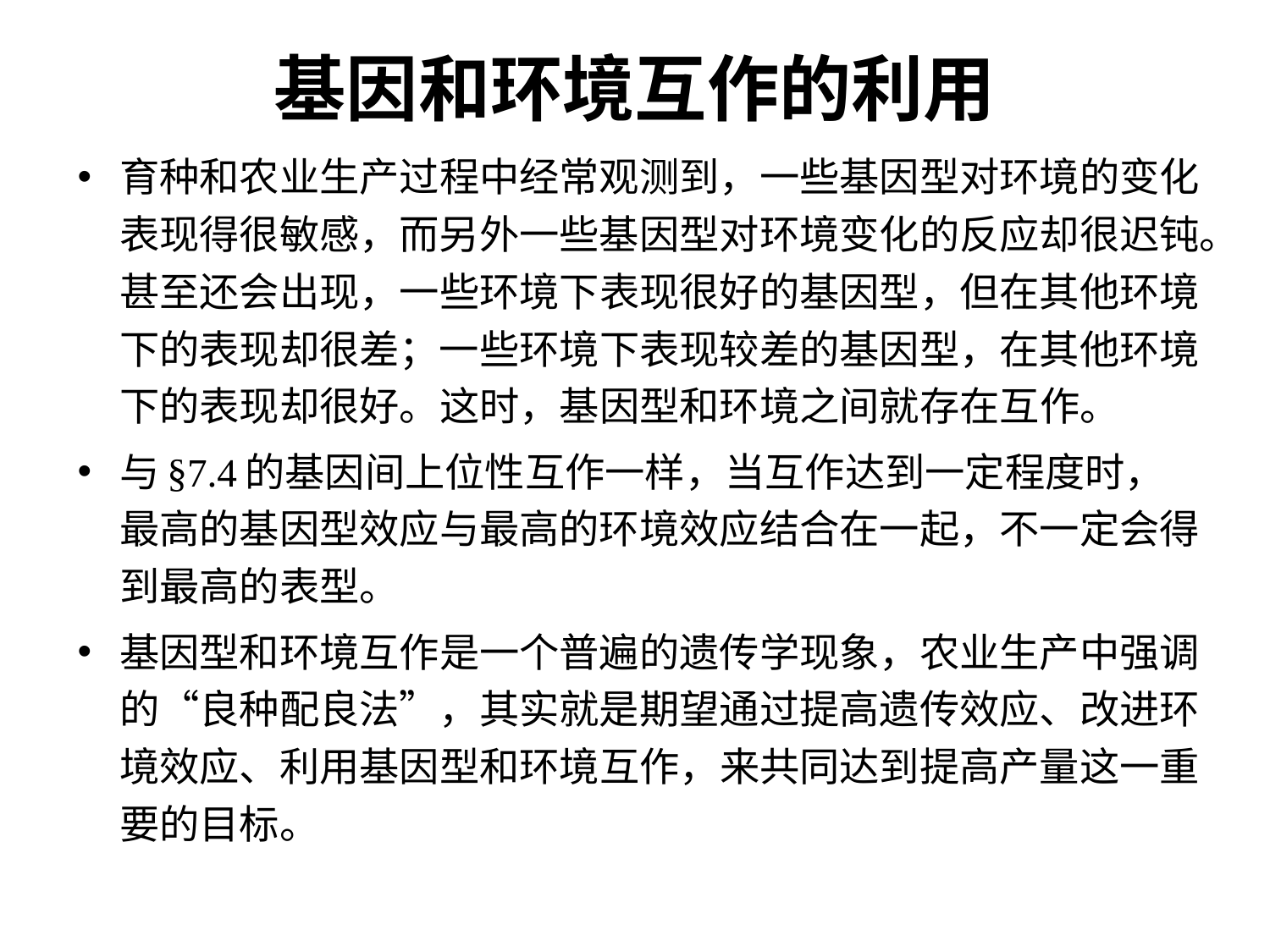

# 基因和环境互作的利用
育种和农业生产过程中经常观测到，一些基因型对环境的变化表现得很敏感，而另外一些基因型对环境变化的反应却很迟钝。甚至还会出现，一些环境下表现很好的基因型，但在其他环境下的表现却很差；一些环境下表现较差的基因型，在其他环境下的表现却很好。这时，基因型和环境之间就存在互作。
与§7.4的基因间上位性互作一样，当互作达到一定程度时，最高的基因型效应与最高的环境效应结合在一起，不一定会得到最高的表型。
基因型和环境互作是一个普遍的遗传学现象，农业生产中强调的“良种配良法”，其实就是期望通过提高遗传效应、改进环境效应、利用基因型和环境互作，来共同达到提高产量这一重要的目标。